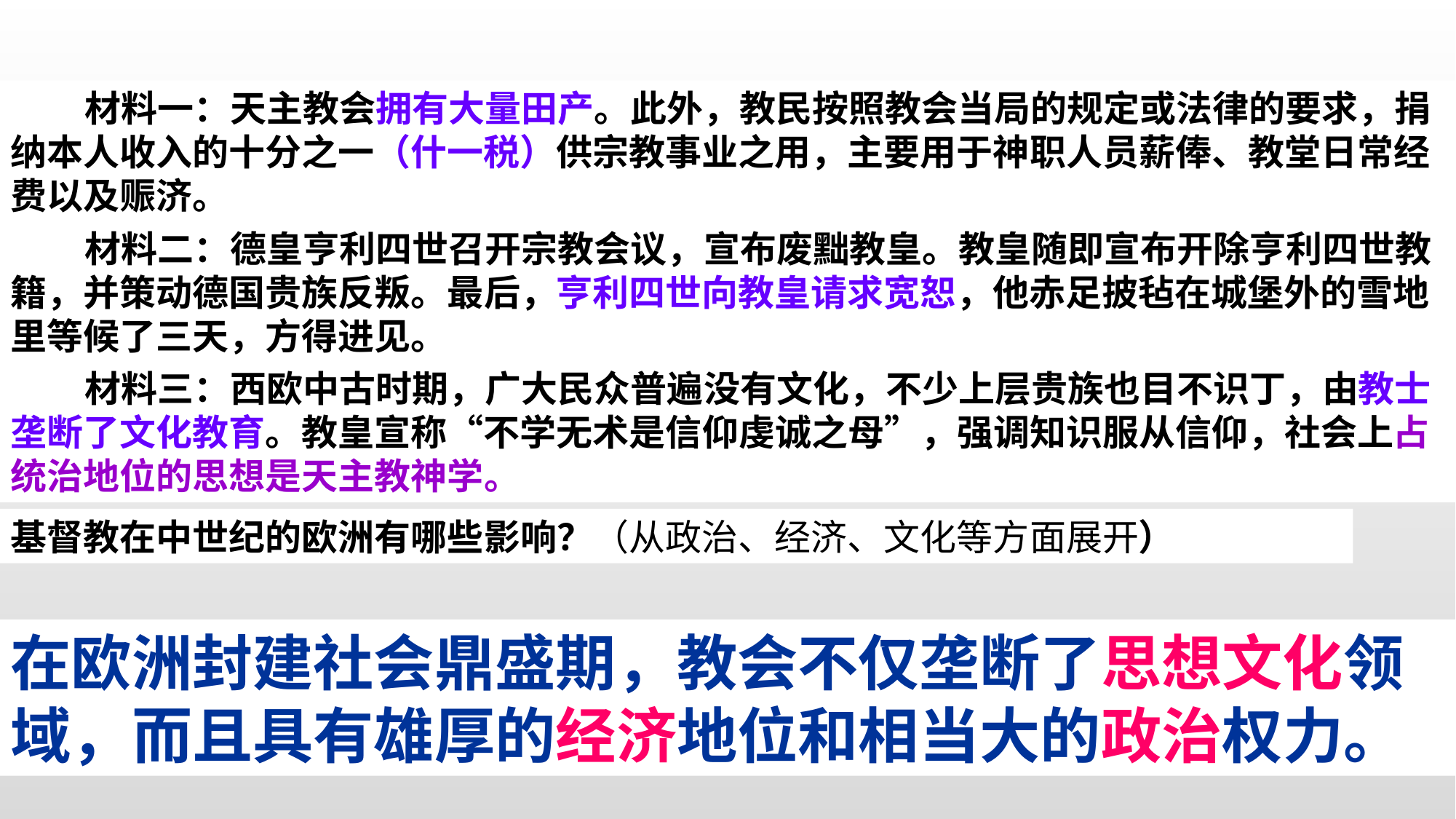

材料一：天主教会拥有大量田产。此外，教民按照教会当局的规定或法律的要求，捐纳本人收入的十分之一（什一税）供宗教事业之用，主要用于神职人员薪俸、教堂日常经费以及赈济。
        材料二：德皇亨利四世召开宗教会议，宣布废黜教皇。教皇随即宣布开除亨利四世教籍，并策动德国贵族反叛。最后，亨利四世向教皇请求宽恕，他赤足披毡在城堡外的雪地里等候了三天，方得进见。
        材料三：西欧中古时期，广大民众普遍没有文化，不少上层贵族也目不识丁，由教士垄断了文化教育。教皇宣称“不学无术是信仰虔诚之母”，强调知识服从信仰，社会上占统治地位的思想是天主教神学。
基督教在中世纪的欧洲有哪些影响？（从政治、经济、文化等方面展开）
在欧洲封建社会鼎盛期，教会不仅垄断了思想文化领域，而且具有雄厚的经济地位和相当大的政治权力。